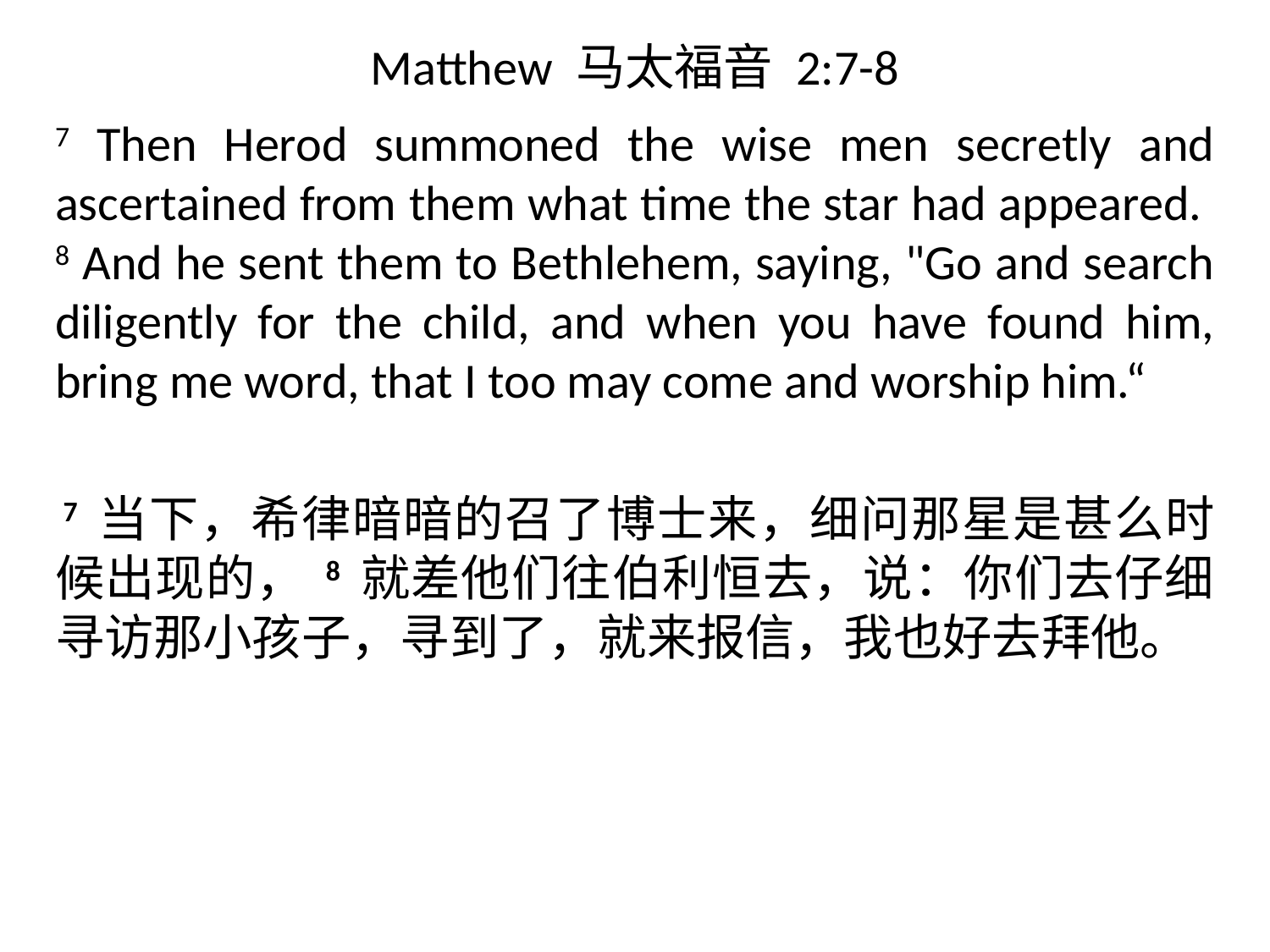

# Matthew 马太福音 2:7-8
7 Then Herod summoned the wise men secretly and ascertained from them what time the star had appeared.  8 And he sent them to Bethlehem, saying, "Go and search diligently for the child, and when you have found him, bring me word, that I too may come and worship him.“

 7 当下，希律暗暗的召了博士来，细问那星是甚么时候出现的， 8 就差他们往伯利恒去，说：你们去仔细寻访那小孩子，寻到了，就来报信，我也好去拜他。